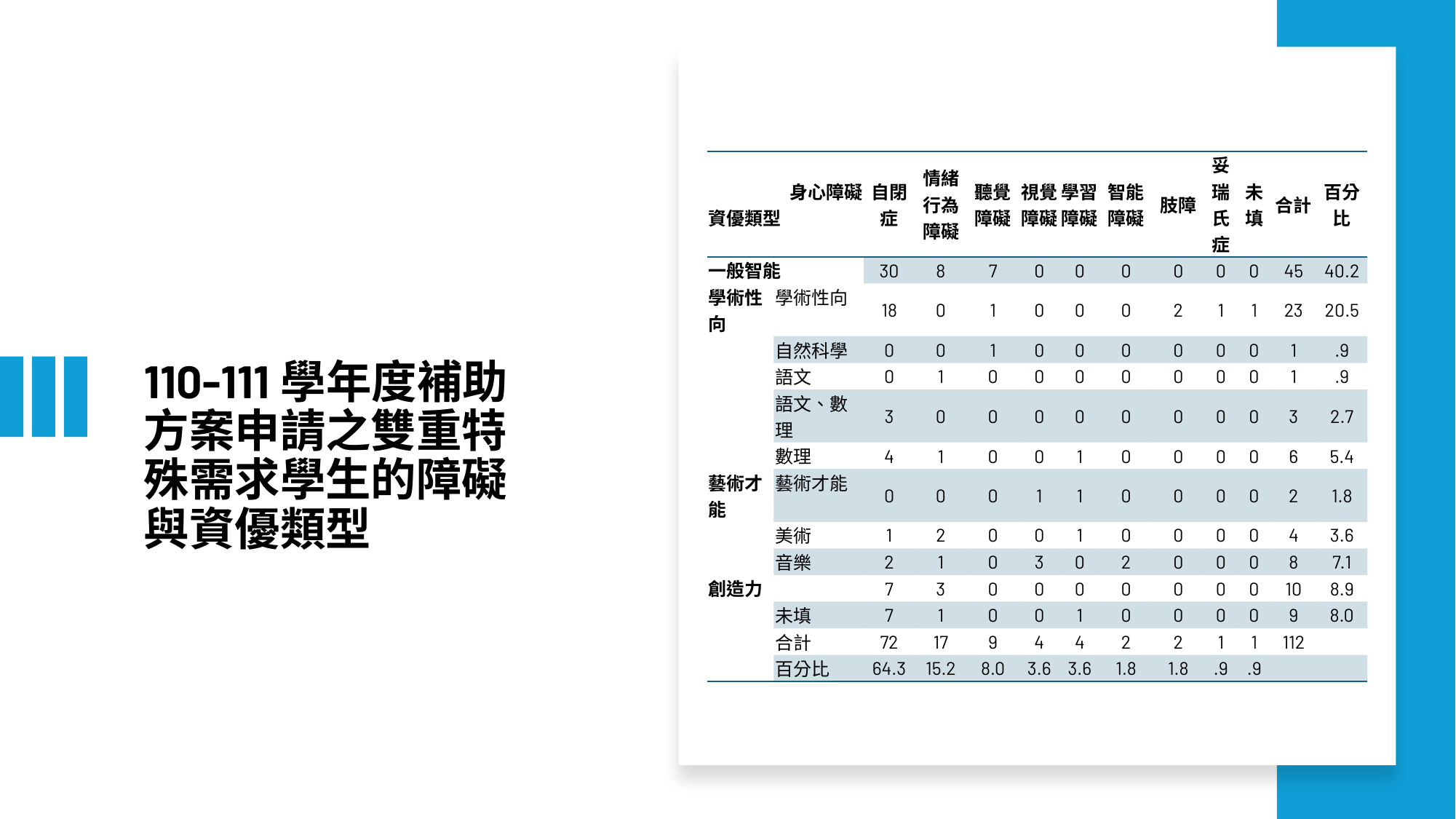

| 身心障礙 資優類型 |  | 自閉症 | 情緒行為障礙 | 聽覺障礙 | 視覺障礙 | 學習障礙 | 智能障礙 | 肢障 | 妥瑞氏症 | 未填 | 合計 | 百分比 |
| --- | --- | --- | --- | --- | --- | --- | --- | --- | --- | --- | --- | --- |
| 一般智能 |  | 30 | 8 | 7 | 0 | 0 | 0 | 0 | 0 | 0 | 45 | 40.2 |
| 學術性向 | 學術性向 | 18 | 0 | 1 | 0 | 0 | 0 | 2 | 1 | 1 | 23 | 20.5 |
|  | 自然科學 | 0 | 0 | 1 | 0 | 0 | 0 | 0 | 0 | 0 | 1 | .9 |
|  | 語文 | 0 | 1 | 0 | 0 | 0 | 0 | 0 | 0 | 0 | 1 | .9 |
|  | 語文、數理 | 3 | 0 | 0 | 0 | 0 | 0 | 0 | 0 | 0 | 3 | 2.7 |
|  | 數理 | 4 | 1 | 0 | 0 | 1 | 0 | 0 | 0 | 0 | 6 | 5.4 |
| 藝術才能 | 藝術才能 | 0 | 0 | 0 | 1 | 1 | 0 | 0 | 0 | 0 | 2 | 1.8 |
|  | 美術 | 1 | 2 | 0 | 0 | 1 | 0 | 0 | 0 | 0 | 4 | 3.6 |
|  | 音樂 | 2 | 1 | 0 | 3 | 0 | 2 | 0 | 0 | 0 | 8 | 7.1 |
| 創造力 |  | 7 | 3 | 0 | 0 | 0 | 0 | 0 | 0 | 0 | 10 | 8.9 |
|  | 未填 | 7 | 1 | 0 | 0 | 1 | 0 | 0 | 0 | 0 | 9 | 8.0 |
|  | 合計 | 72 | 17 | 9 | 4 | 4 | 2 | 2 | 1 | 1 | 112 |  |
|  | 百分比 | 64.3 | 15.2 | 8.0 | 3.6 | 3.6 | 1.8 | 1.8 | .9 | .9 |  |  |
110-111學年度補助方案申請之雙重特殊需求學生的障礙與資優類型